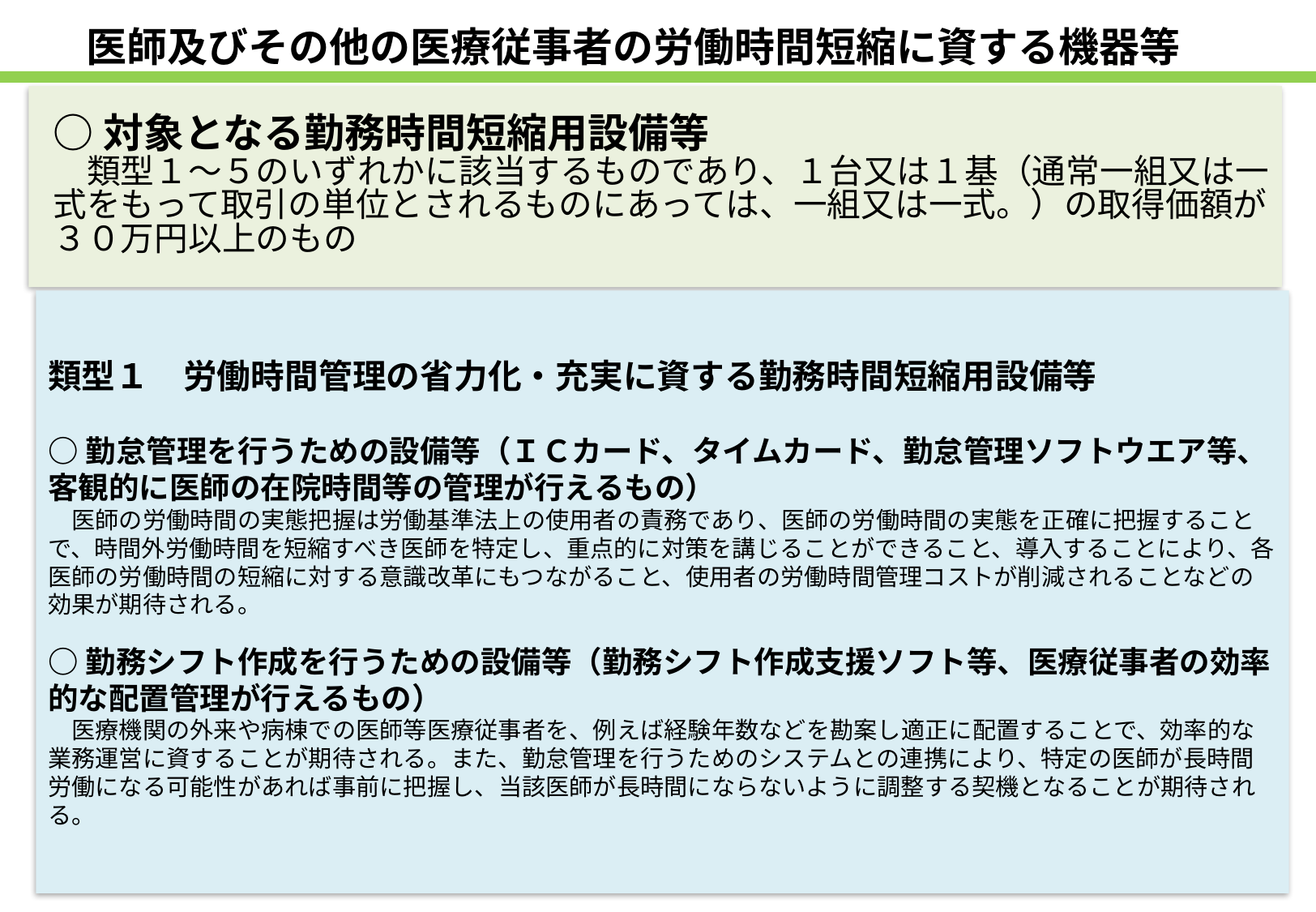

医師及びその他の医療従事者の労働時間短縮に資する機器等

○対象となる勤務時間短縮用設備等
　類型１～５のいずれかに該当するものであり、１台又は１基（通常一組又は一式をもって取引の単位とされるものにあっては、一組又は一式。）の取得価額が３０万円以上のもの
類型１　労働時間管理の省力化・充実に資する勤務時間短縮用設備等

○勤怠管理を行うための設備等（ＩＣカード、タイムカード、勤怠管理ソフトウエア等、客観的に医師の在院時間等の管理が行えるもの）
　医師の労働時間の実態把握は労働基準法上の使用者の責務であり、医師の労働時間の実態を正確に把握することで、時間外労働時間を短縮すべき医師を特定し、重点的に対策を講じることができること、導入することにより、各医師の労働時間の短縮に対する意識改革にもつながること、使用者の労働時間管理コストが削減されることなどの効果が期待される。

○勤務シフト作成を行うための設備等（勤務シフト作成支援ソフト等、医療従事者の効率的な配置管理が行えるもの）
　医療機関の外来や病棟での医師等医療従事者を、例えば経験年数などを勘案し適正に配置することで、効率的な業務運営に資することが期待される。また、勤怠管理を行うためのシステムとの連携により、特定の医師が長時間労働になる可能性があれば事前に把握し、当該医師が長時間にならないように調整する契機となることが期待される。